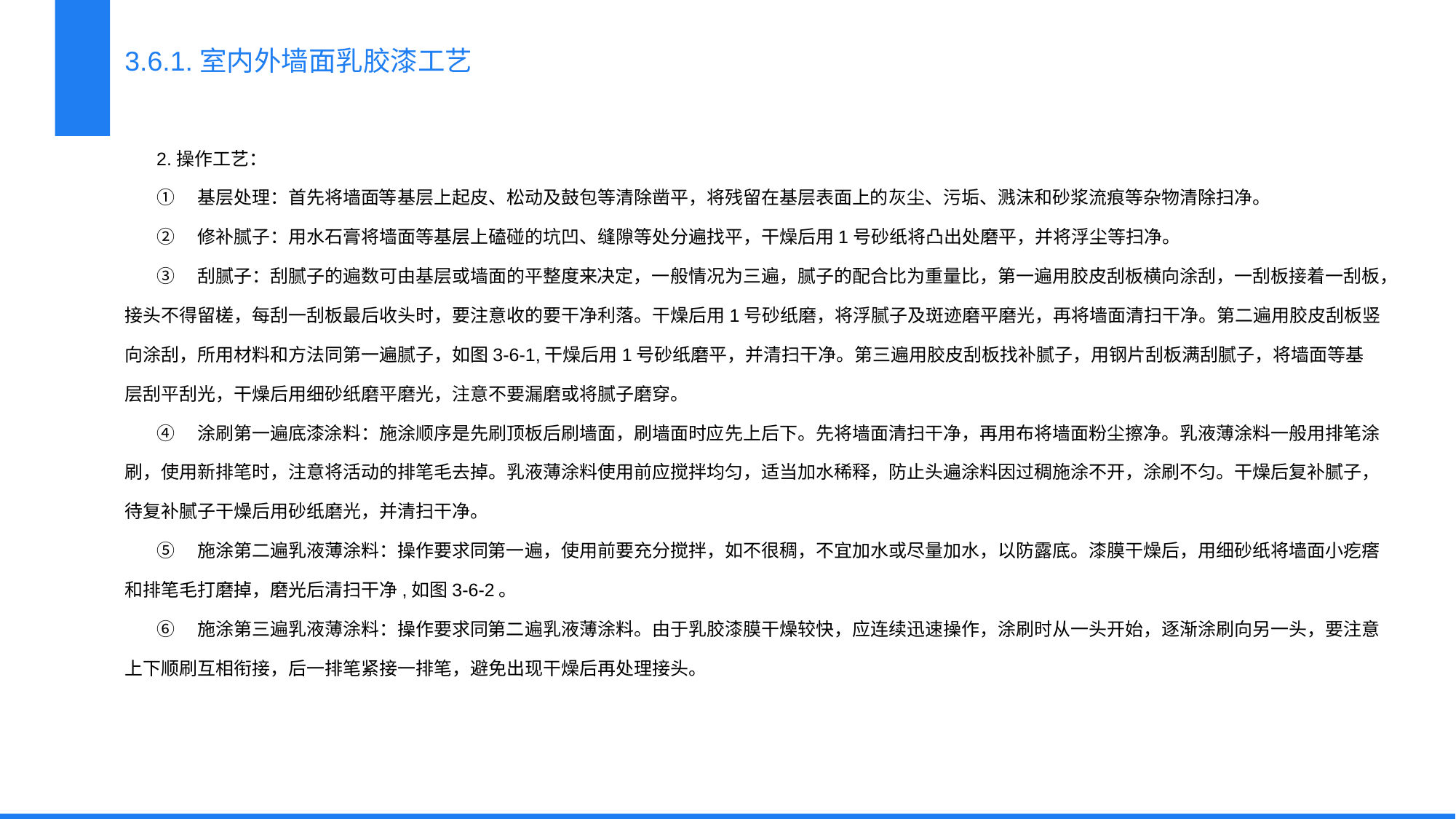

3.6.1.室内外墙面乳胶漆工艺
2.操作工艺：
①　基层处理：首先将墙面等基层上起皮、松动及鼓包等清除凿平，将残留在基层表面上的灰尘、污垢、溅沫和砂浆流痕等杂物清除扫净。
②　修补腻子：用水石膏将墙面等基层上磕碰的坑凹、缝隙等处分遍找平，干燥后用1号砂纸将凸出处磨平，并将浮尘等扫净。
③　刮腻子：刮腻子的遍数可由基层或墙面的平整度来决定，一般情况为三遍，腻子的配合比为重量比，第一遍用胶皮刮板横向涂刮，一刮板接着一刮板，接头不得留槎，每刮一刮板最后收头时，要注意收的要干净利落。干燥后用1号砂纸磨，将浮腻子及斑迹磨平磨光，再将墙面清扫干净。第二遍用胶皮刮板竖向涂刮，所用材料和方法同第一遍腻子，如图3-6-1,干燥后用1号砂纸磨平，并清扫干净。第三遍用胶皮刮板找补腻子，用钢片刮板满刮腻子，将墙面等基层刮平刮光，干燥后用细砂纸磨平磨光，注意不要漏磨或将腻子磨穿。
④　涂刷第一遍底漆涂料：施涂顺序是先刷顶板后刷墙面，刷墙面时应先上后下。先将墙面清扫干净，再用布将墙面粉尘擦净。乳液薄涂料一般用排笔涂刷，使用新排笔时，注意将活动的排笔毛去掉。乳液薄涂料使用前应搅拌均匀，适当加水稀释，防止头遍涂料因过稠施涂不开，涂刷不匀。干燥后复补腻子，待复补腻子干燥后用砂纸磨光，并清扫干净。
⑤　施涂第二遍乳液薄涂料：操作要求同第一遍，使用前要充分搅拌，如不很稠，不宜加水或尽量加水，以防露底。漆膜干燥后，用细砂纸将墙面小疙瘩和排笔毛打磨掉，磨光后清扫干净,如图3-6-2。
⑥　施涂第三遍乳液薄涂料：操作要求同第二遍乳液薄涂料。由于乳胶漆膜干燥较快，应连续迅速操作，涂刷时从一头开始，逐渐涂刷向另一头，要注意上下顺刷互相衔接，后一排笔紧接一排笔，避免出现干燥后再处理接头。